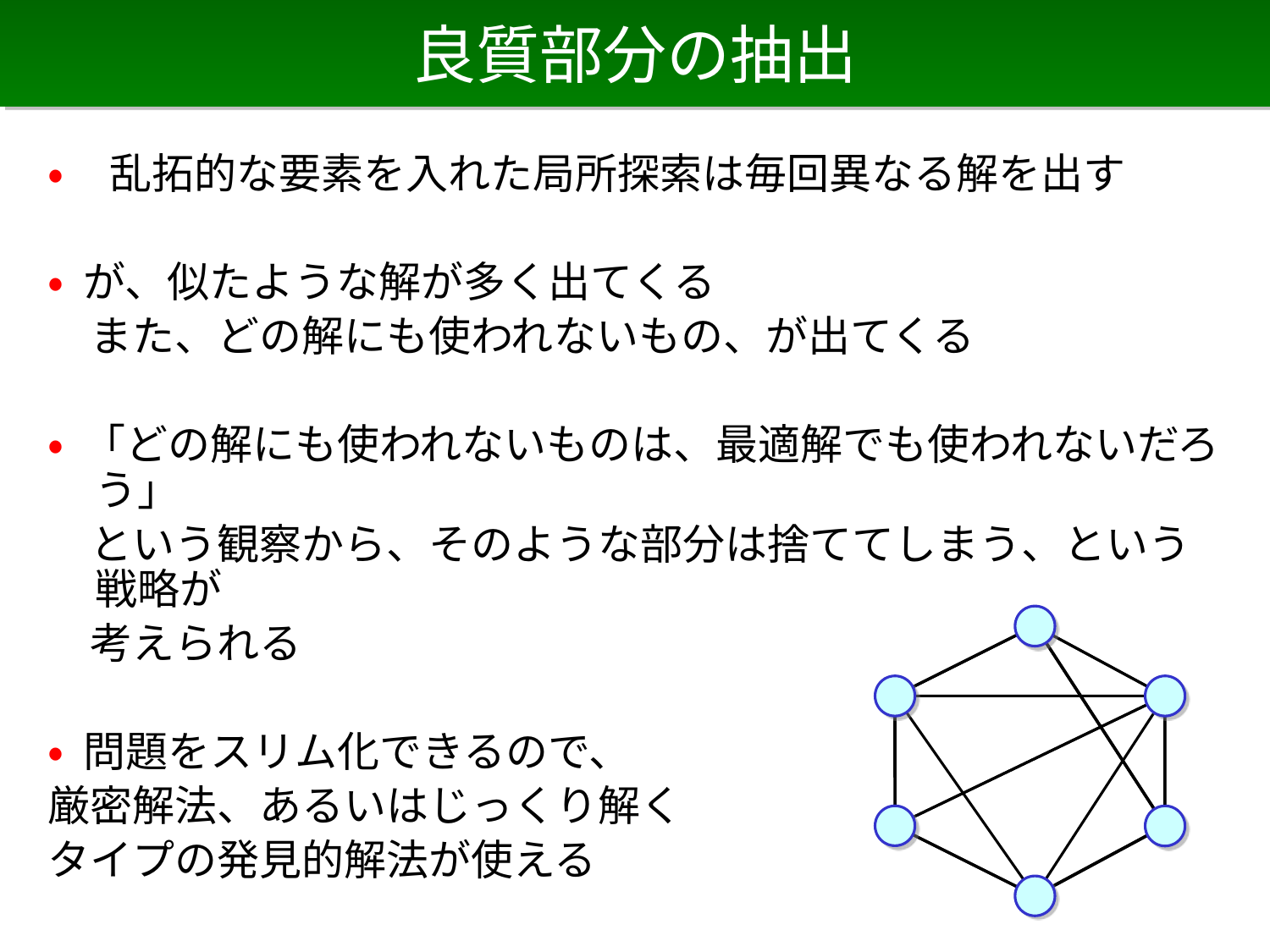

# 良質部分の抽出
• 乱拓的な要素を入れた局所探索は毎回異なる解を出す

• が、似たような解が多く出てくる
　また、どの解にも使われないもの、が出てくる

• 「どの解にも使われないものは、最適解でも使われないだろう」
　という観察から、そのような部分は捨ててしまう、という戦略が
　考えられる

• 問題をスリム化できるので、
厳密解法、あるいはじっくり解く
タイプの発見的解法が使える